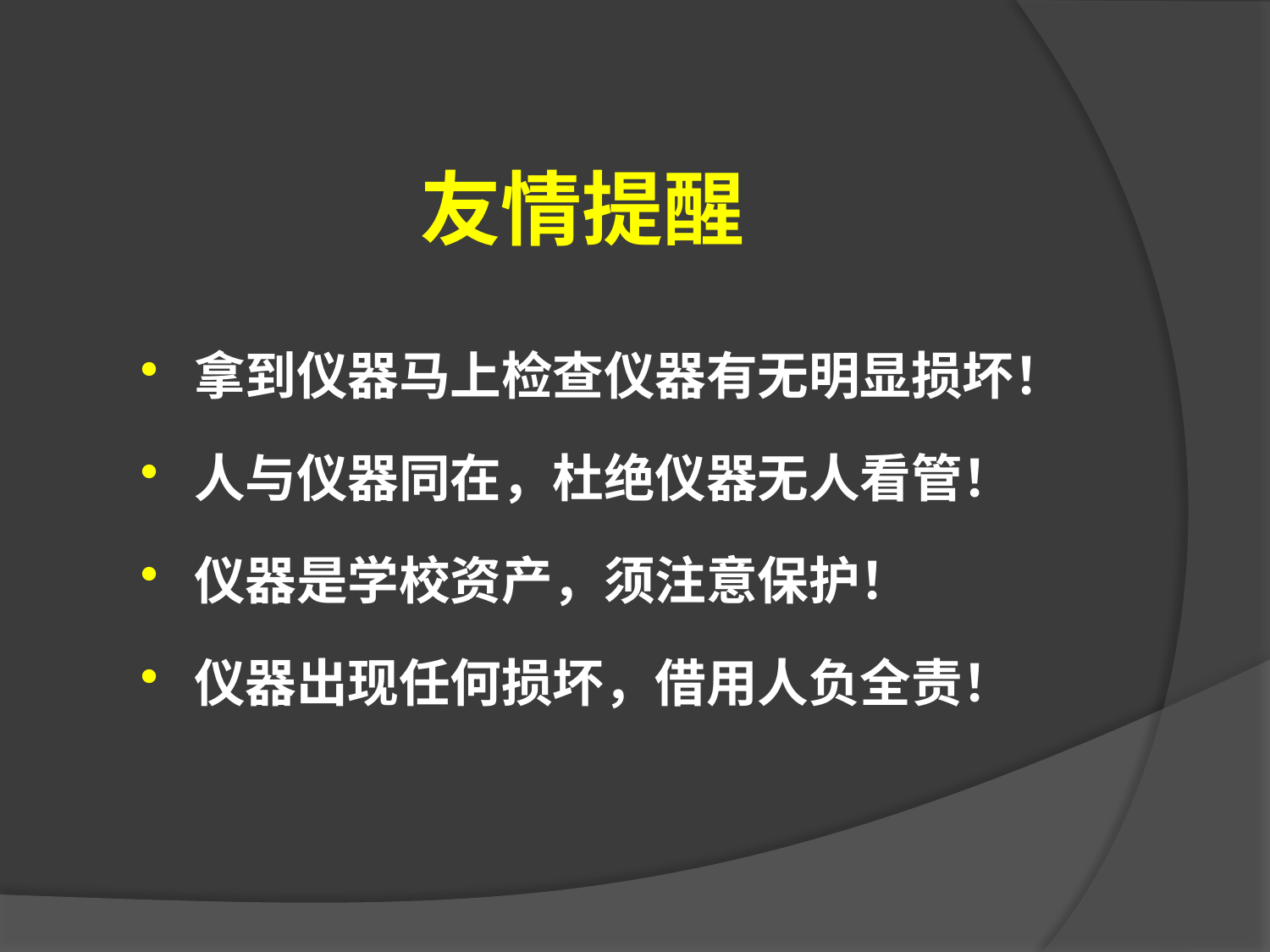

# 友情提醒
拿到仪器马上检查仪器有无明显损坏！
人与仪器同在，杜绝仪器无人看管！
仪器是学校资产，须注意保护！
仪器出现任何损坏，借用人负全责！